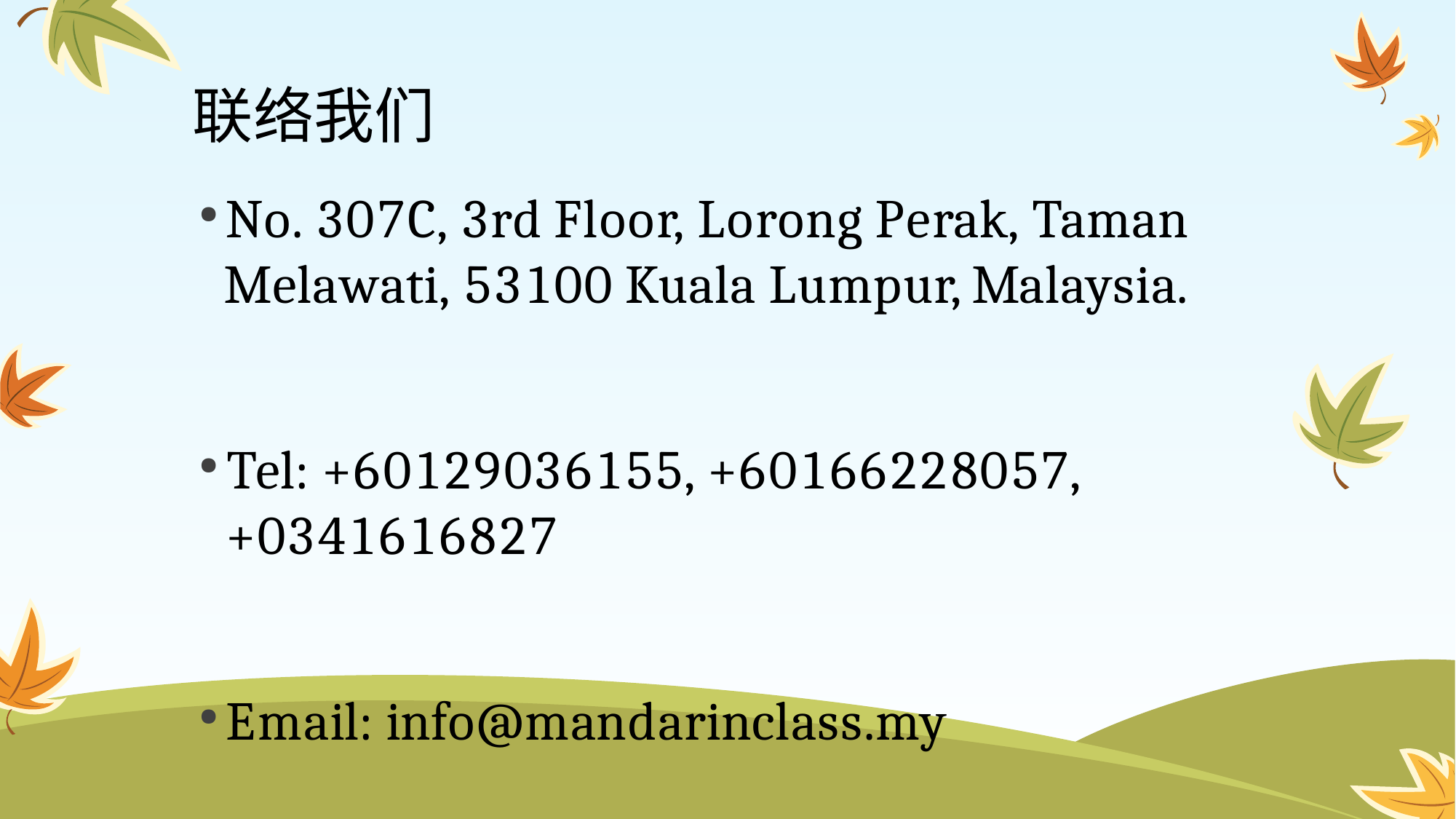

联络我们
No. 307C, 3rd Floor, Lorong Perak, Taman Melawati, 53100 Kuala Lumpur, Malaysia.

Tel: +60129036155, +60166228057, +0341616827

Email: info@mandarinclass.my